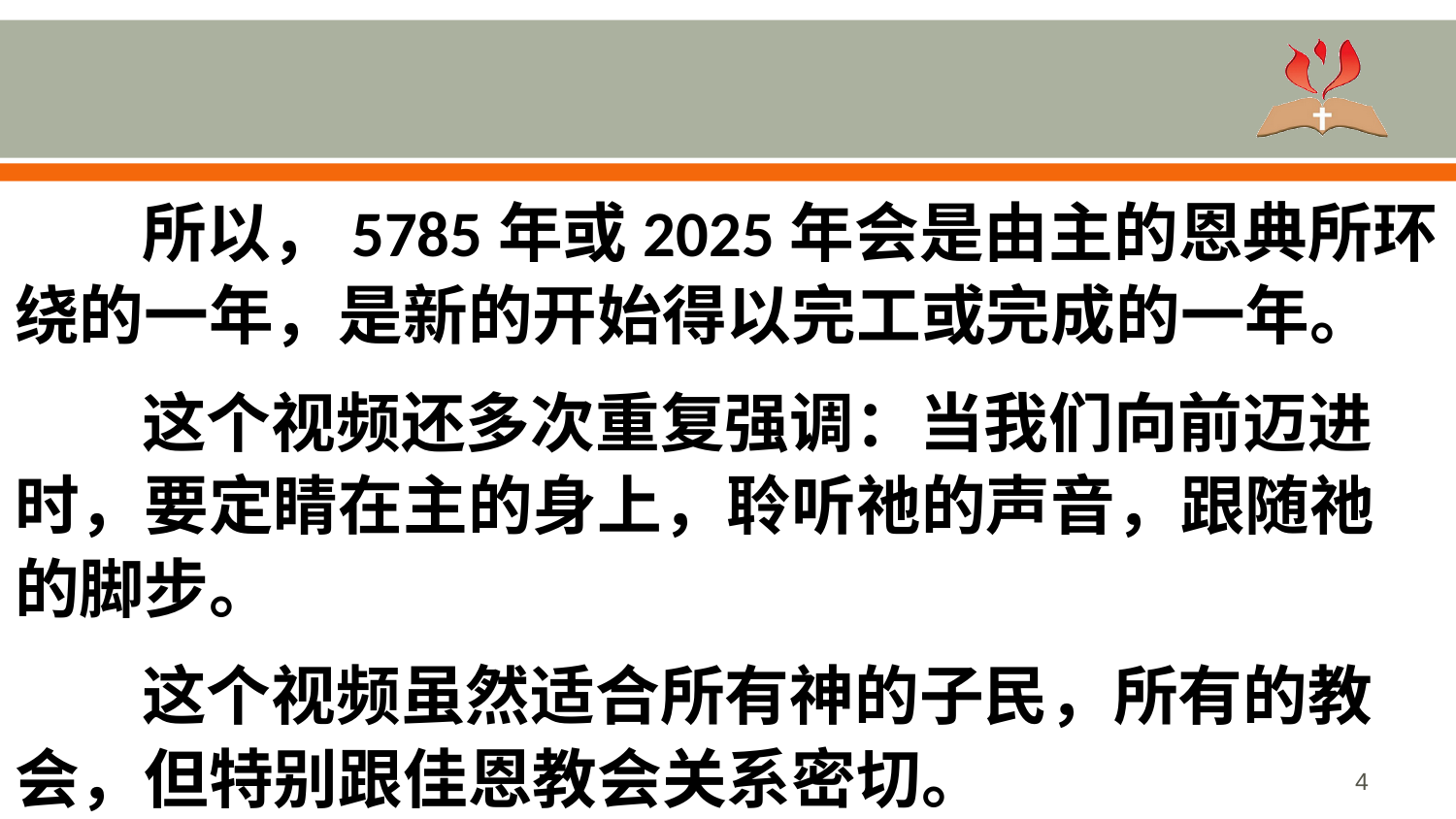

所以，5785年或2025年会是由主的恩典所环绕的一年，是新的开始得以完工或完成的一年。
这个视频还多次重复强调：当我们向前迈进时，要定睛在主的身上，聆听祂的声音，跟随祂的脚步。
这个视频虽然适合所有神的子民，所有的教会，但特别跟佳恩教会关系密切。

4